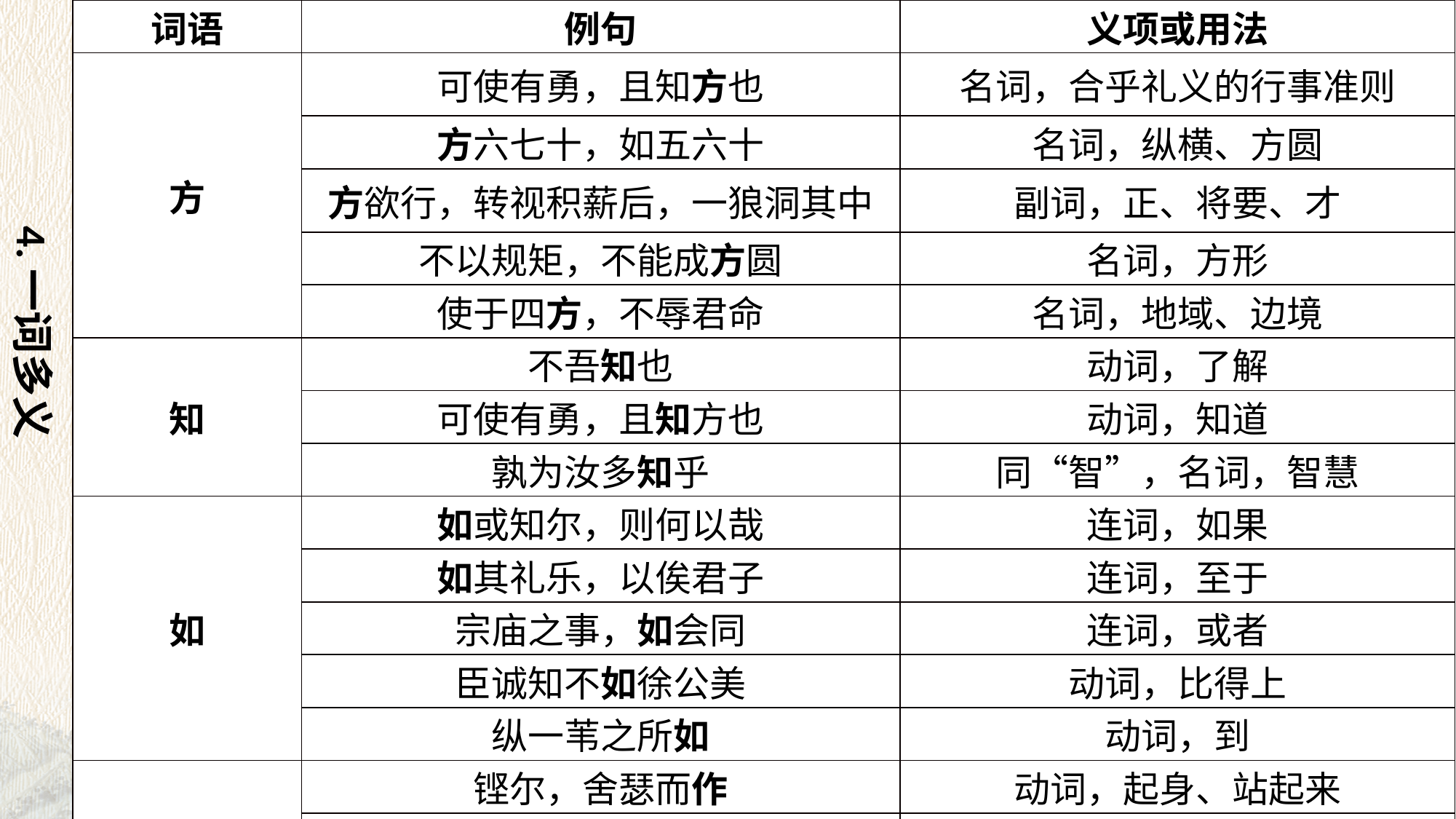

| 词语 | 例句 | 义项或用法 |
| --- | --- | --- |
| 方 | 可使有勇，且知方也 | 名词，合乎礼义的行事准则 |
|  | 方六七十，如五六十 | 名词，纵横、方圆 |
|  | 方欲行，转视积薪后，一狼洞其中 | 副词，正、将要、才 |
|  | 不以规矩，不能成方圆 | 名词，方形 |
|  | 使于四方，不辱君命 | 名词，地域、边境 |
| 知 | 不吾知也 | 动词，了解 |
|  | 可使有勇，且知方也 | 动词，知道 |
|  | 孰为汝多知乎 | 同“智”，名词，智慧 |
| 如 | 如或知尔，则何以哉 | 连词，如果 |
|  | 如其礼乐，以俟君子 | 连词，至于 |
|  | 宗庙之事，如会同 | 连词，或者 |
|  | 臣诚知不如徐公美 | 动词，比得上 |
|  | 纵一苇之所如 | 动词，到 |
| 作 | 铿尔，舍瑟而作 | 动词，起身、站起来 |
|  | 其中往来种作 | 动词，劳作 |
|  | 困于心，衡于虑，而后作 | 动词，振作 |
|  | 青春作伴好还乡 | 动词，当作 |
4.一词多义